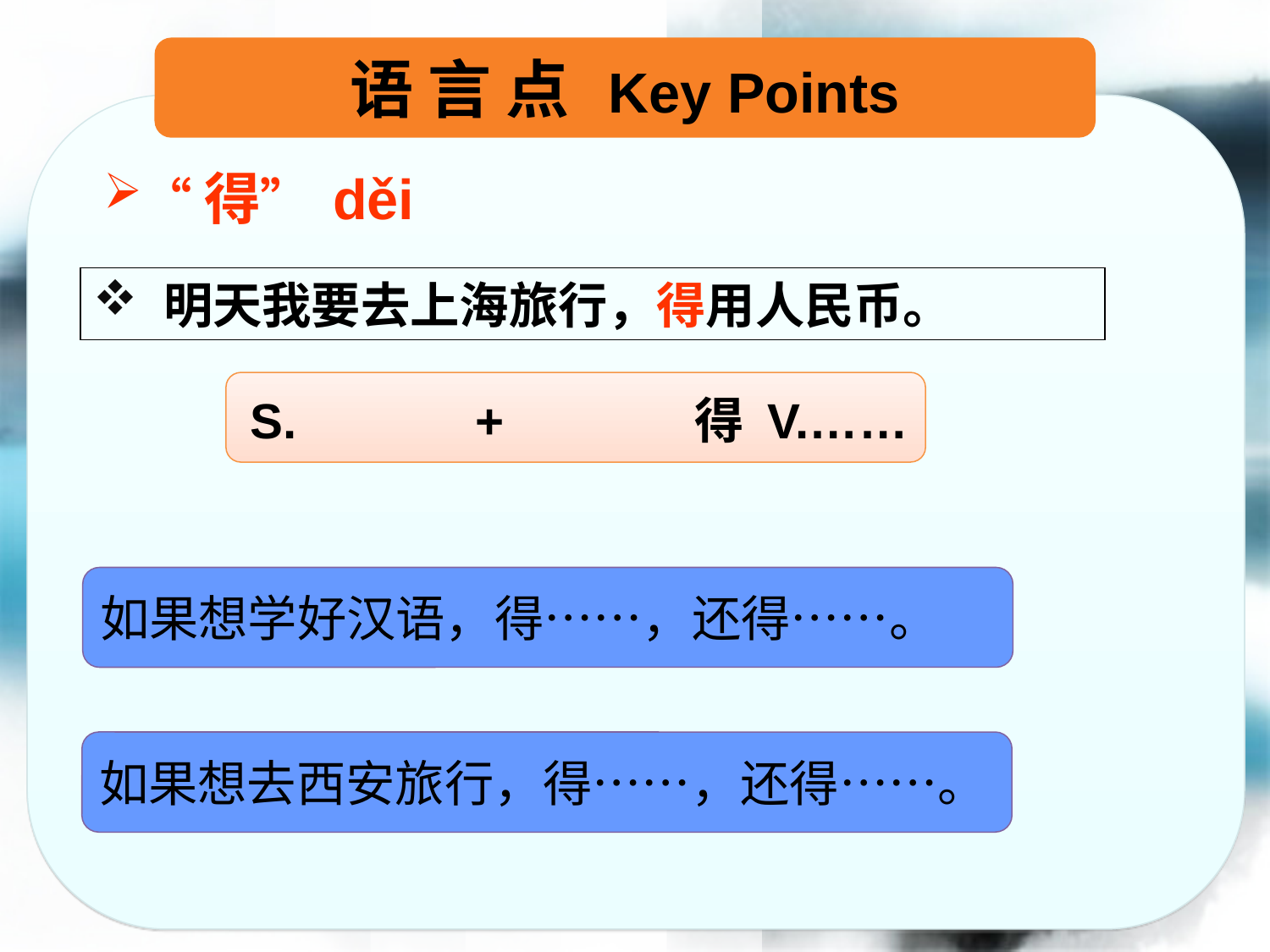

语 言 点  Key Points

“得” děi
 明天我要去上海旅行，得用人民币。

S.             +             得 V.……
如果想学好汉语，得……，还得……。
如果想去西安旅行，得……，还得……。